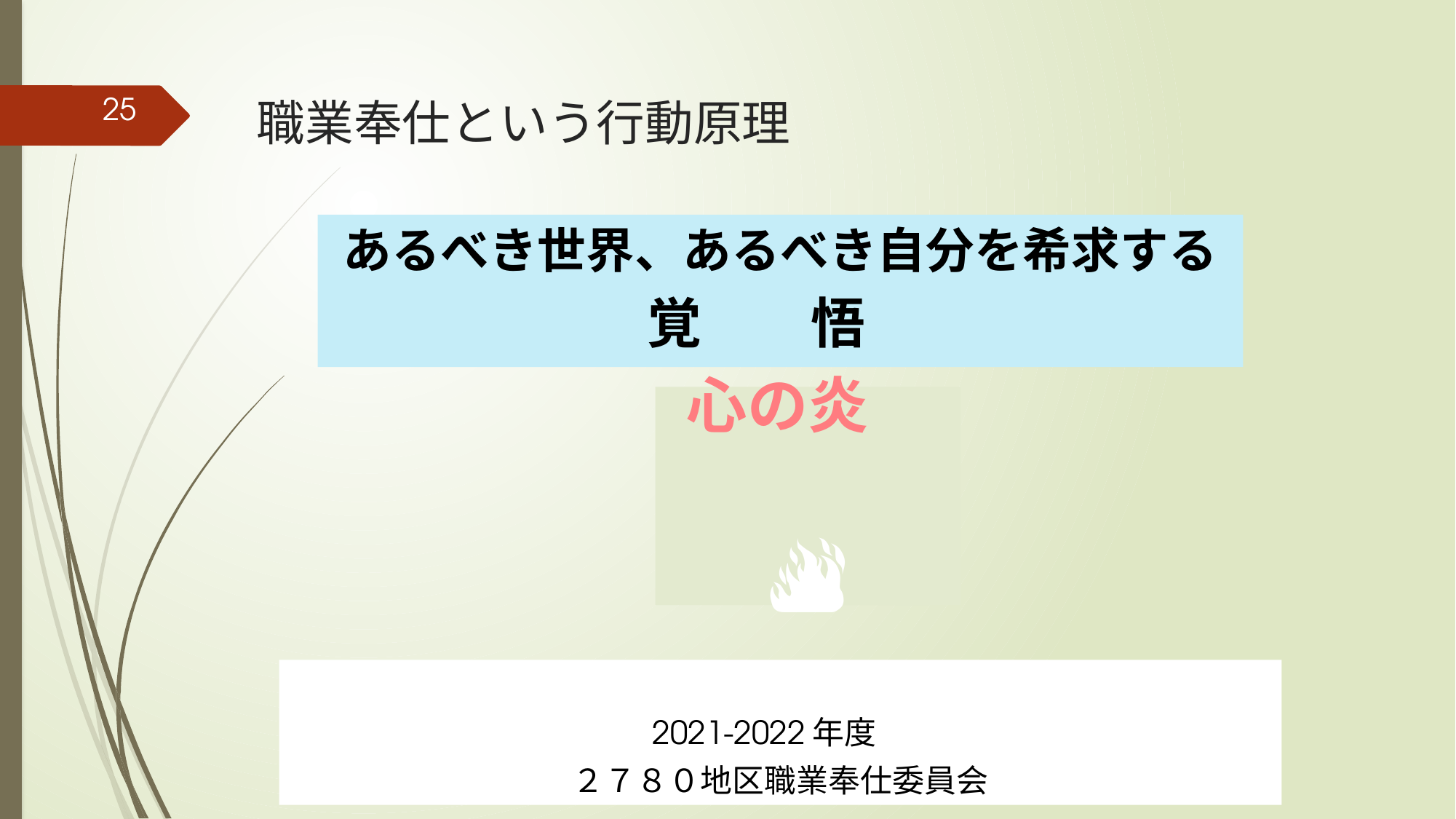

25
職業奉仕という行動原理
あるべき世界、あるべき自分を希求する
覚　　悟
心の炎
🔥

2021-2022年度
２７８０地区職業奉仕委員会